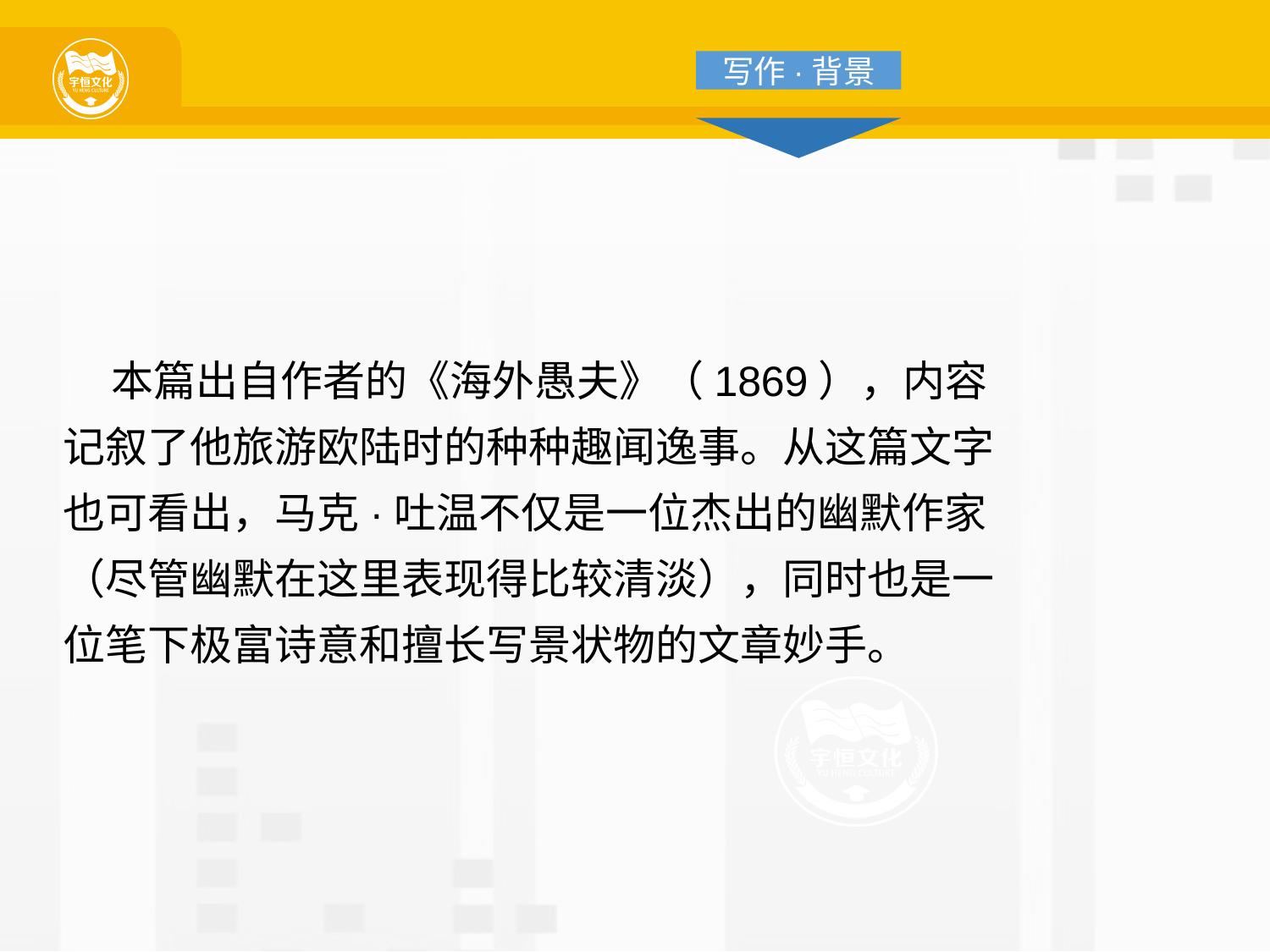

写作·背景

    本篇出自作者的《海外愚夫》（1869），内容记叙了他旅游欧陆时的种种趣闻逸事。从这篇文字也可看出，马克·吐温不仅是一位杰出的幽默作家（尽管幽默在这里表现得比较清淡），同时也是一位笔下极富诗意和擅长写景状物的文章妙手。